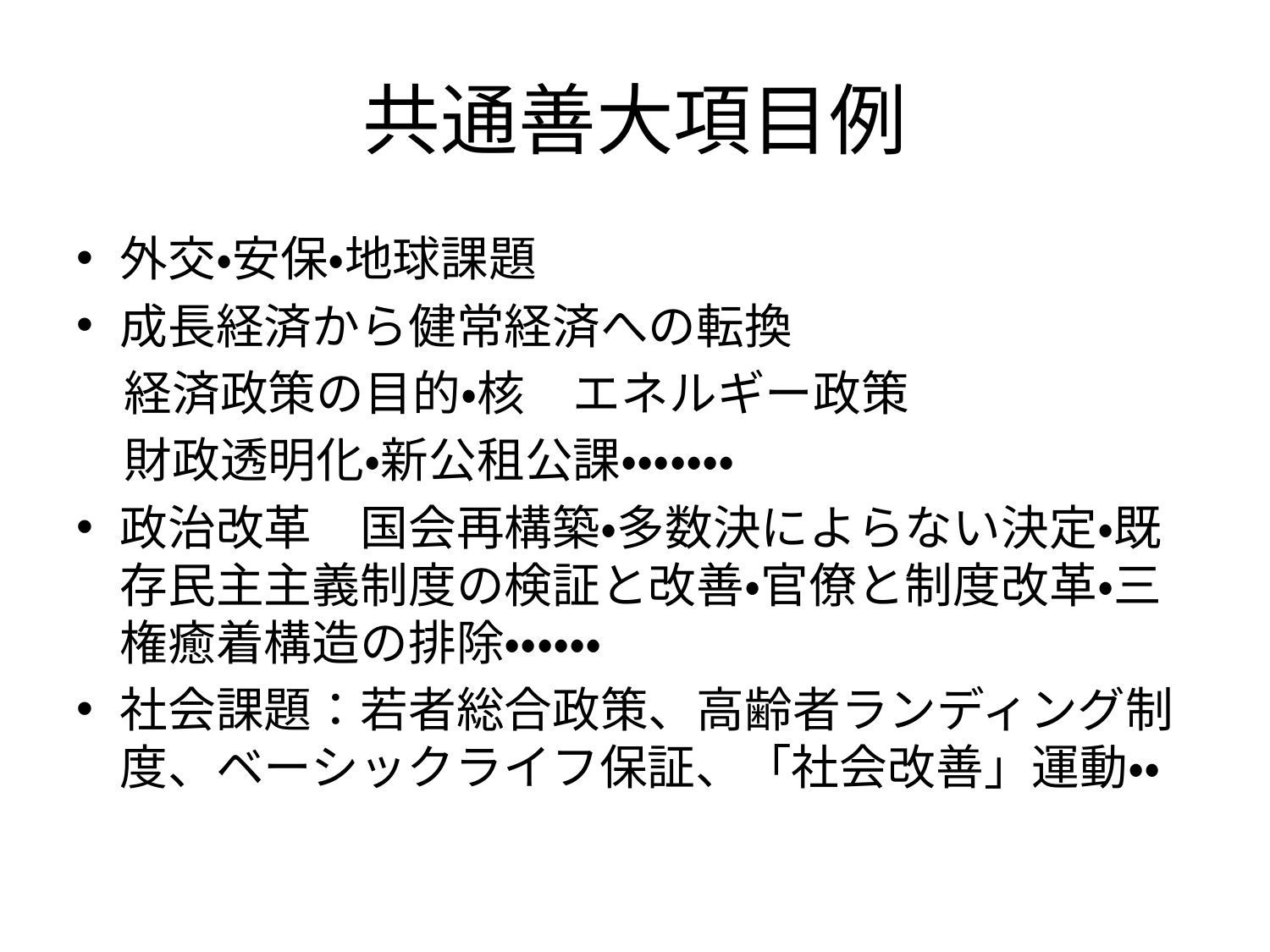

# 共通善大項目例
外交・安保・地球課題
成長経済から健常経済への転換
　経済政策の目的・核　エネルギー政策
　財政透明化・新公租公課・・・・・・・
政治改革　国会再構築・多数決によらない決定・既存民主主義制度の検証と改善・官僚と制度改革・三権癒着構造の排除・・・・・・
社会課題：若者総合政策、高齢者ランディング制度、ベーシックライフ保証、「社会改善」運動・・